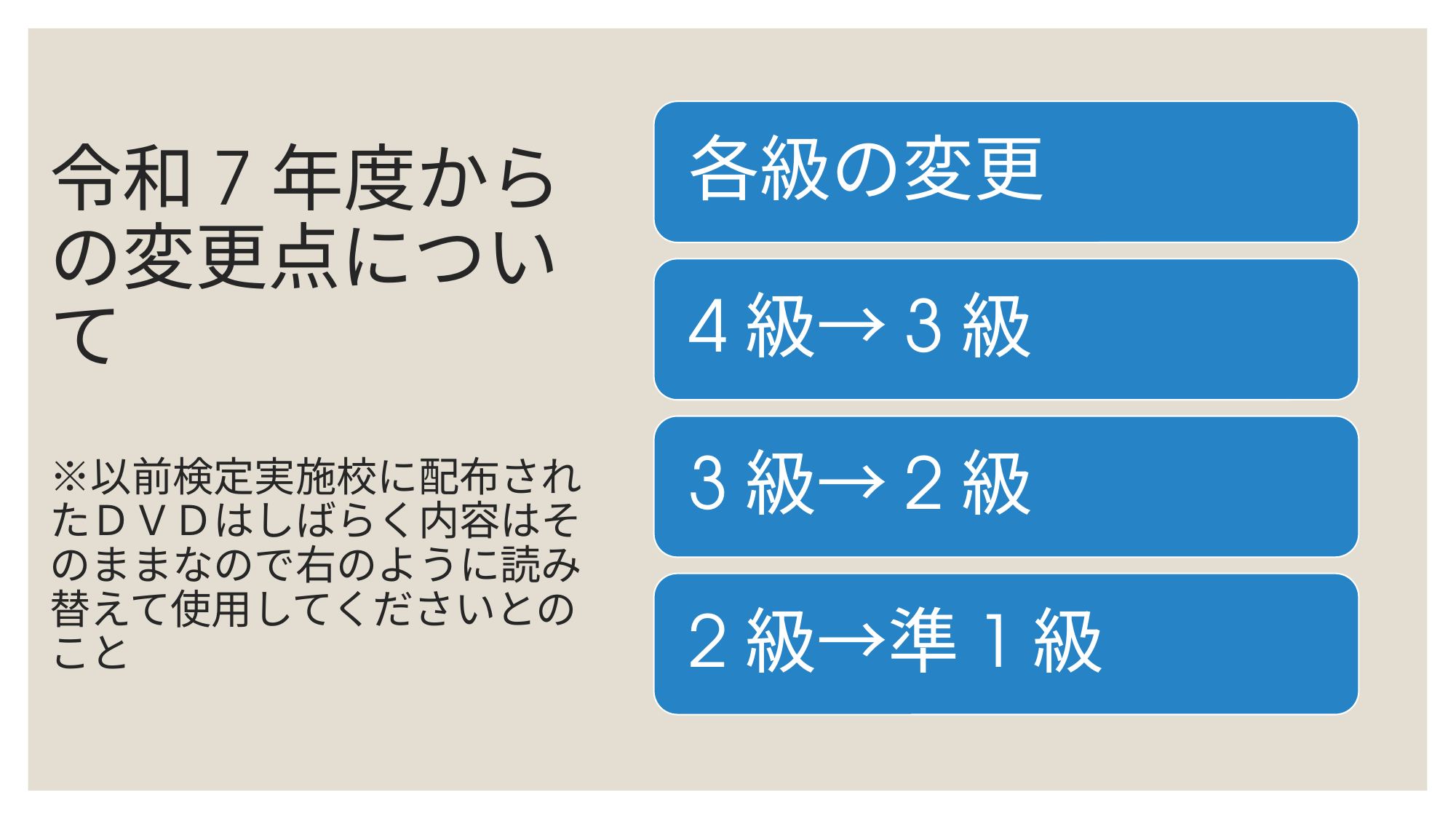

# 令和7年度からの変更点について ※以前検定実施校に配布されたＤＶＤはしばらく内容はそのままなので右のように読み替えて使用してくださいとのこと
各級の変更
4級→3級
3級→2級
2級→準1級